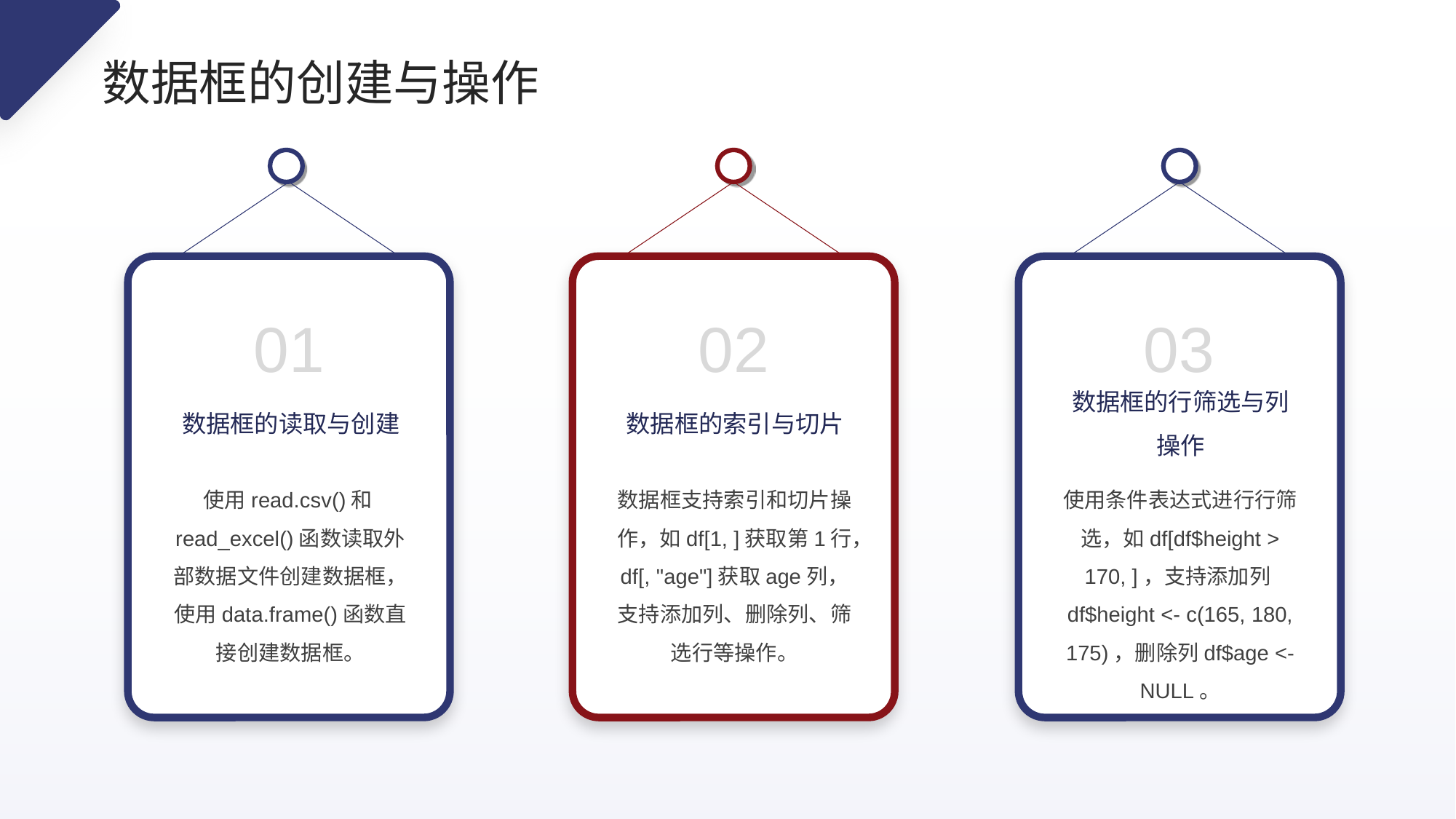

数据框的创建与操作

01
02
03
数据框的读取与创建
数据框的索引与切片
数据框的行筛选与列操作
使用read.csv()和read_excel()函数读取外部数据文件创建数据框，使用data.frame()函数直接创建数据框。
数据框支持索引和切片操作，如df[1, ]获取第1行，df[, "age"]获取age列，支持添加列、删除列、筛选行等操作。
使用条件表达式进行行筛选，如df[df$height > 170, ]，支持添加列df$height <- c(165, 180, 175)，删除列df$age <- NULL。